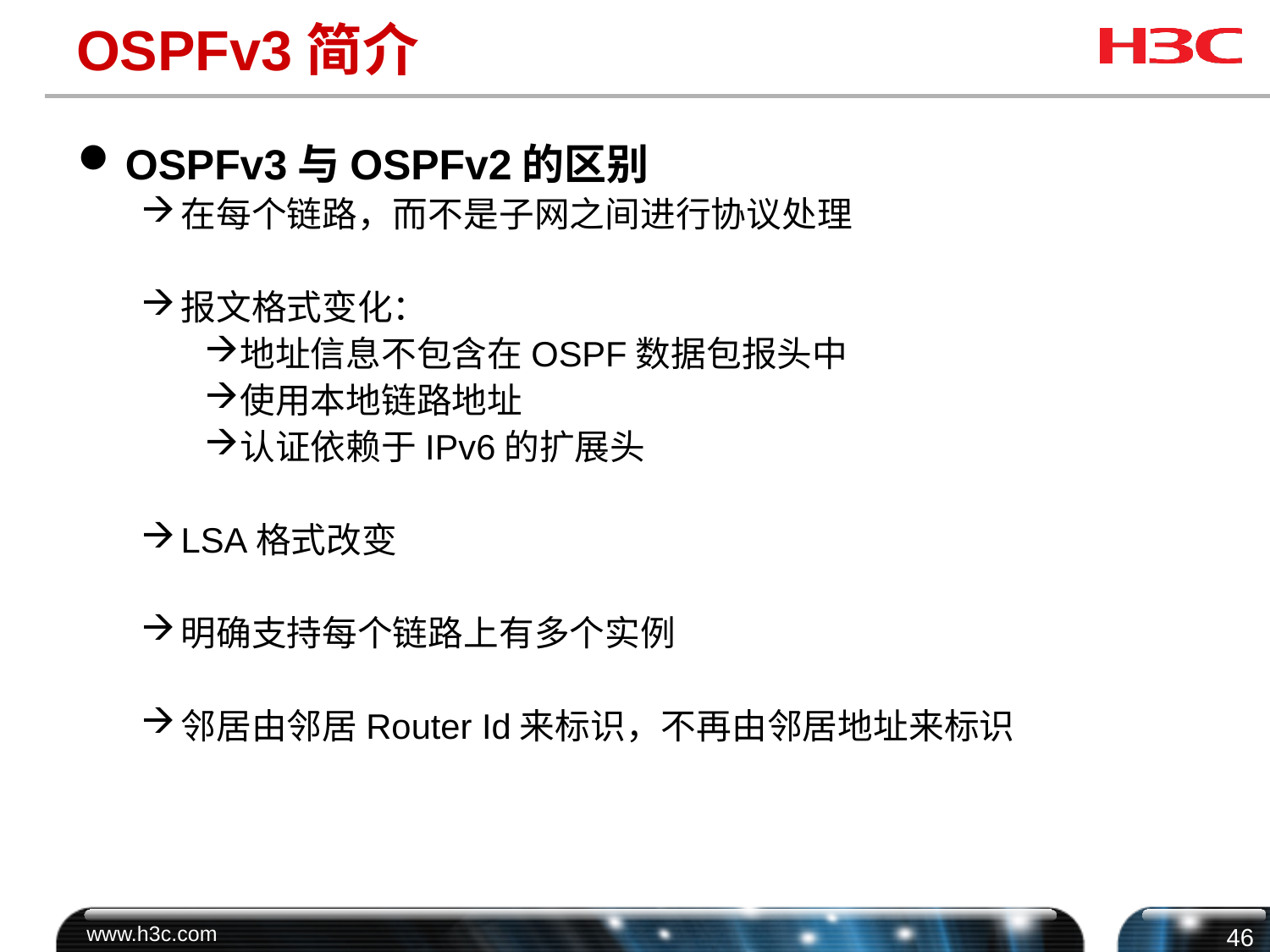

# OSPFv3简介
OSPFv3与OSPFv2的区别
在每个链路，而不是子网之间进行协议处理

报文格式变化：
地址信息不包含在OSPF数据包报头中
使用本地链路地址
认证依赖于IPv6的扩展头

LSA格式改变

明确支持每个链路上有多个实例

邻居由邻居Router Id来标识，不再由邻居地址来标识